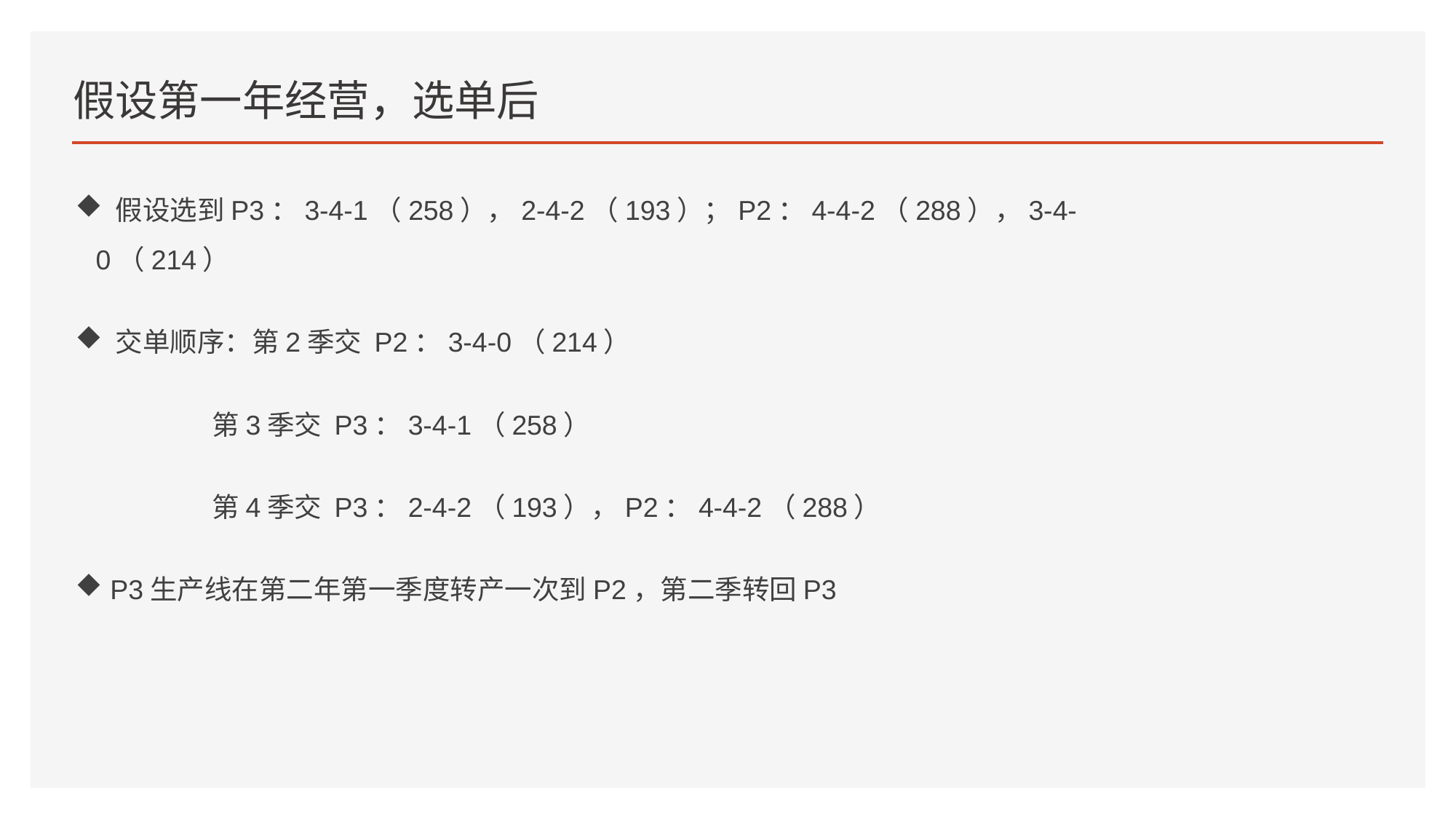

# 假设第一年经营，选单后
 假设选到P3：3-4-1（258），2-4-2（193）；P2：4-4-2（288），3-4-0（214）
 交单顺序：第2季交 P2：3-4-0（214）
                     第3季交 P3：3-4-1（258）
                     第4季交 P3：2-4-2（193），P2：4-4-2（288）
 P3生产线在第二年第一季度转产一次到P2，第二季转回P3